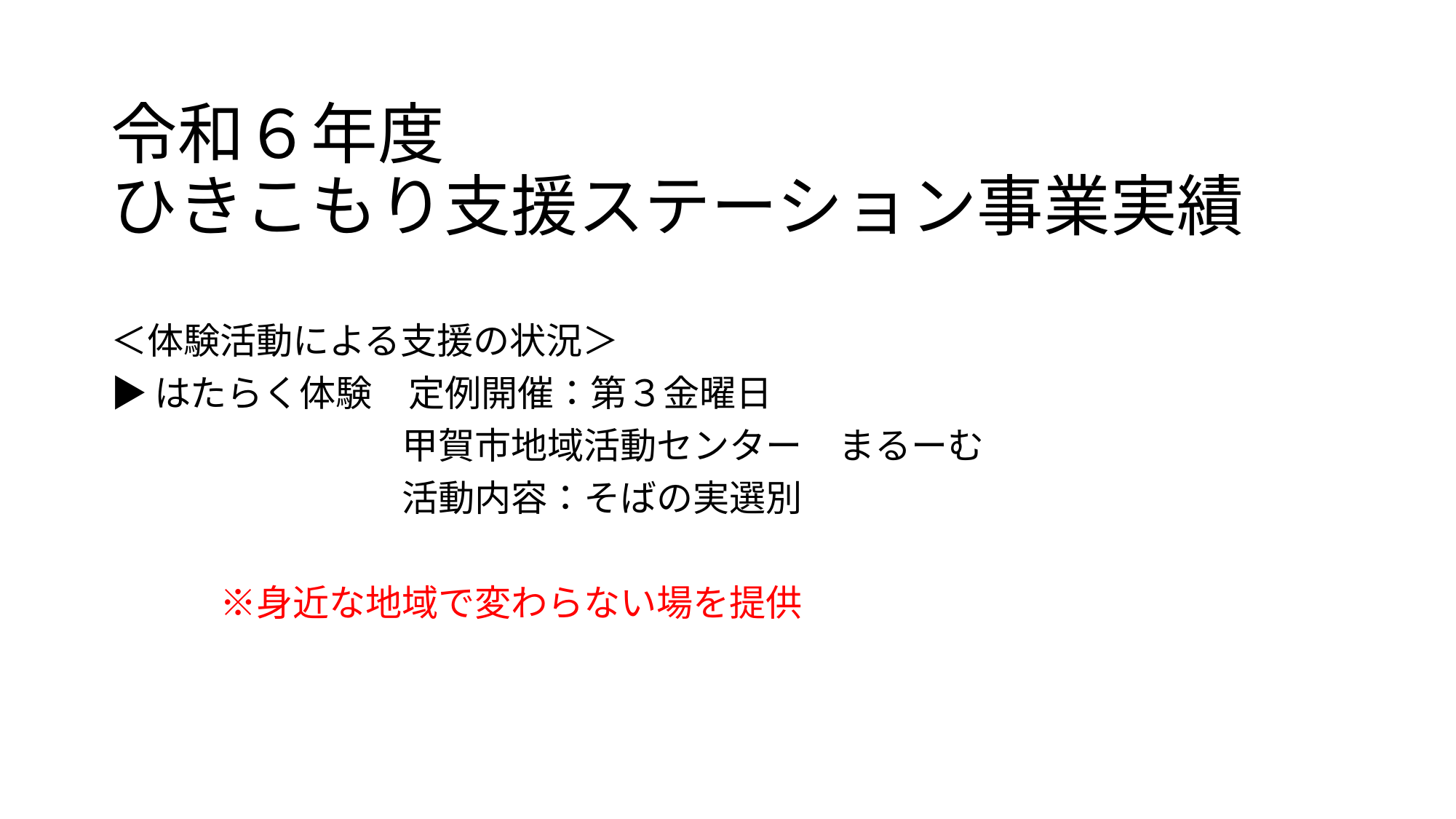

# 令和６年度　 ひきこもり支援ステーション事業実績

＜体験活動による支援の状況＞
▶はたらく体験　定例開催：第３金曜日
　　　　　　　　甲賀市地域活動センター　まるーむ
　　　　　　　　活動内容：そばの実選別

　　　※身近な地域で変わらない場を提供